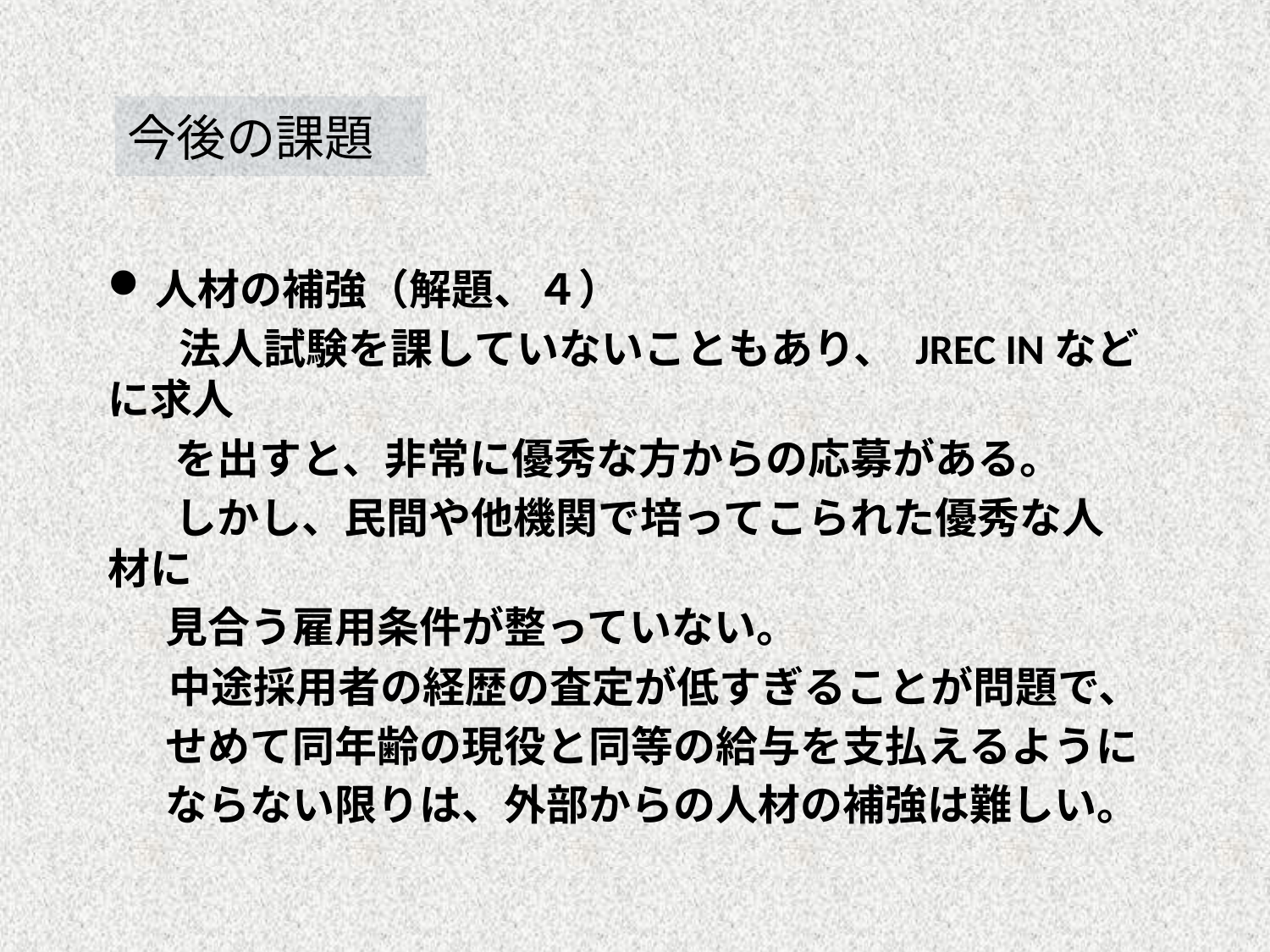

# 今後の課題
人材の補強（解題、４）
  　法人試験を課していないこともあり、 JREC INなどに求人
      を出すと、非常に優秀な方からの応募がある。
      しかし、民間や他機関で培ってこられた優秀な人材に
     見合う雇用条件が整っていない。
　  中途採用者の経歴の査定が低すぎることが問題で、
     せめて同年齢の現役と同等の給与を支払えるように
     ならない限りは、外部からの人材の補強は難しい。